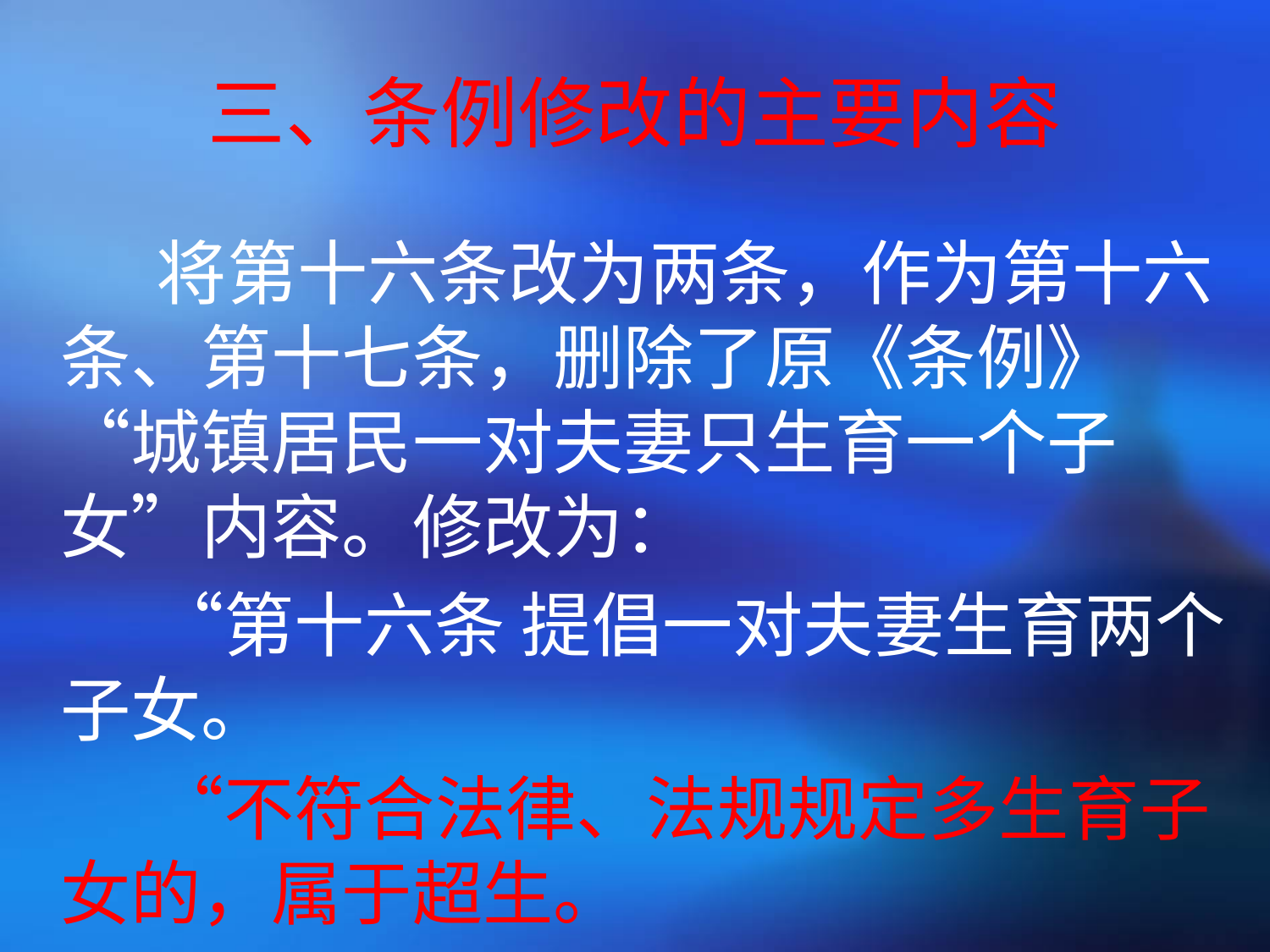

# 三、条例修改的主要内容
        将第十六条改为两条，作为第十六条、第十七条，删除了原《条例》“城镇居民一对夫妻只生育一个子女”内容。修改为：
　　“第十六条 提倡一对夫妻生育两个子女。
　　“不符合法律、法规规定多生育子女的，属于超生。